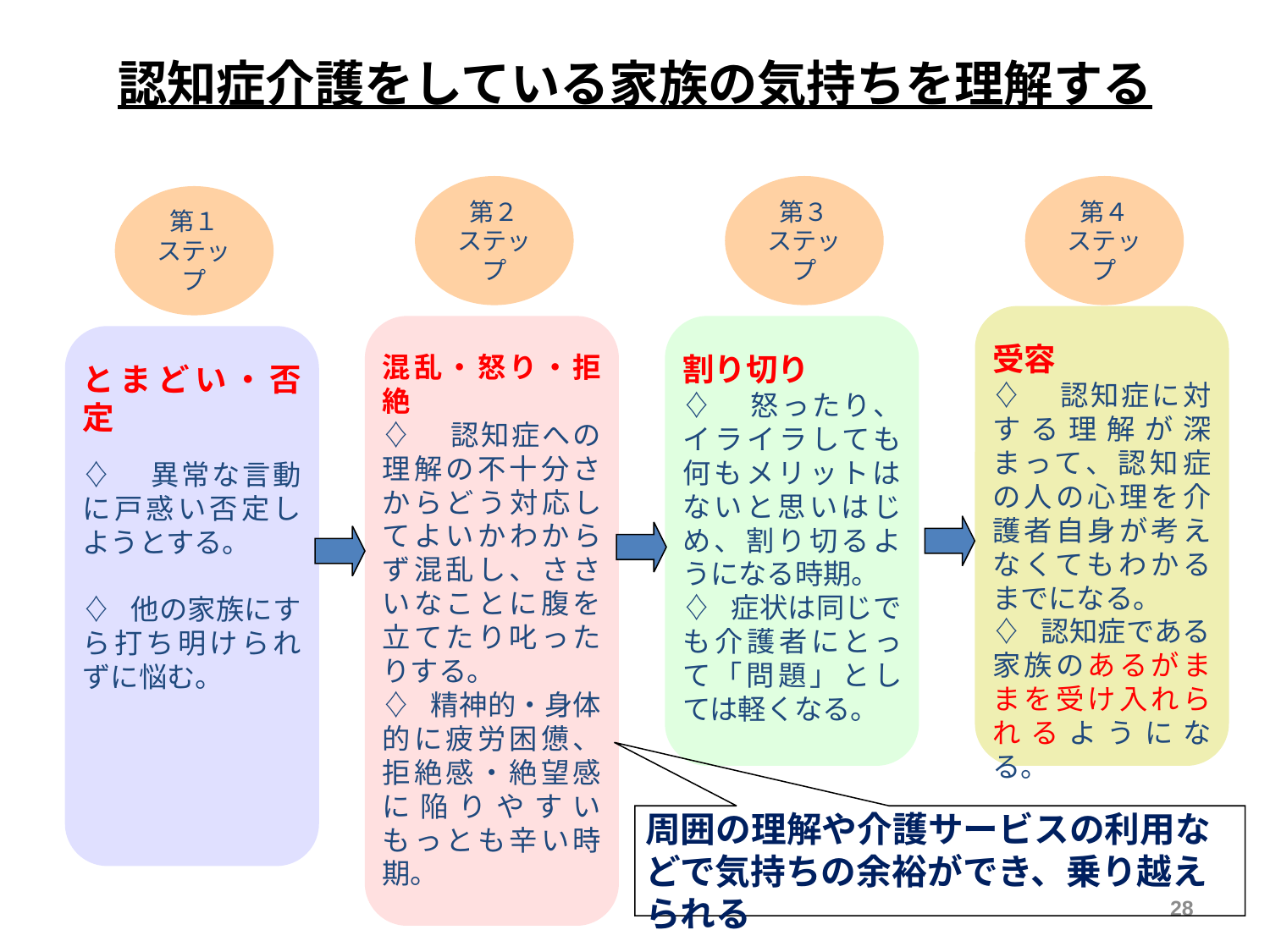

# 認知症介護をしている家族の気持ちを理解する
第２
ステップ
第３
ステップ
第４
ステップ
第１
ステップ

受容
♢　認知症に対する理解が深まって、認知症の人の心理を介護者自身が考えなくてもわかるまでになる。
♢  認知症である家族のあるがままを受け入れられるようになる。

混乱・怒り・拒絶
♢　認知症への理解の不十分さからどう対応してよいかわからず混乱し、ささいなことに腹を立てたり叱ったりする。
♢  精神的・身体的に疲労困憊、拒絶感・絶望感に陥りやすいもっとも辛い時期。

割り切り
♢　怒ったり、イライラしても何もメリットはないと思いはじめ、割り切るようになる時期。
♢  症状は同じでも介護者にとって「問題」としては軽くなる。

とまどい・否定

♢　異常な言動に戸惑い否定しようとする。

♢  他の家族にすら打ち明けられずに悩む。

周囲の理解や介護サービスの利用などで気持ちの余裕ができ、乗り越えられる
28